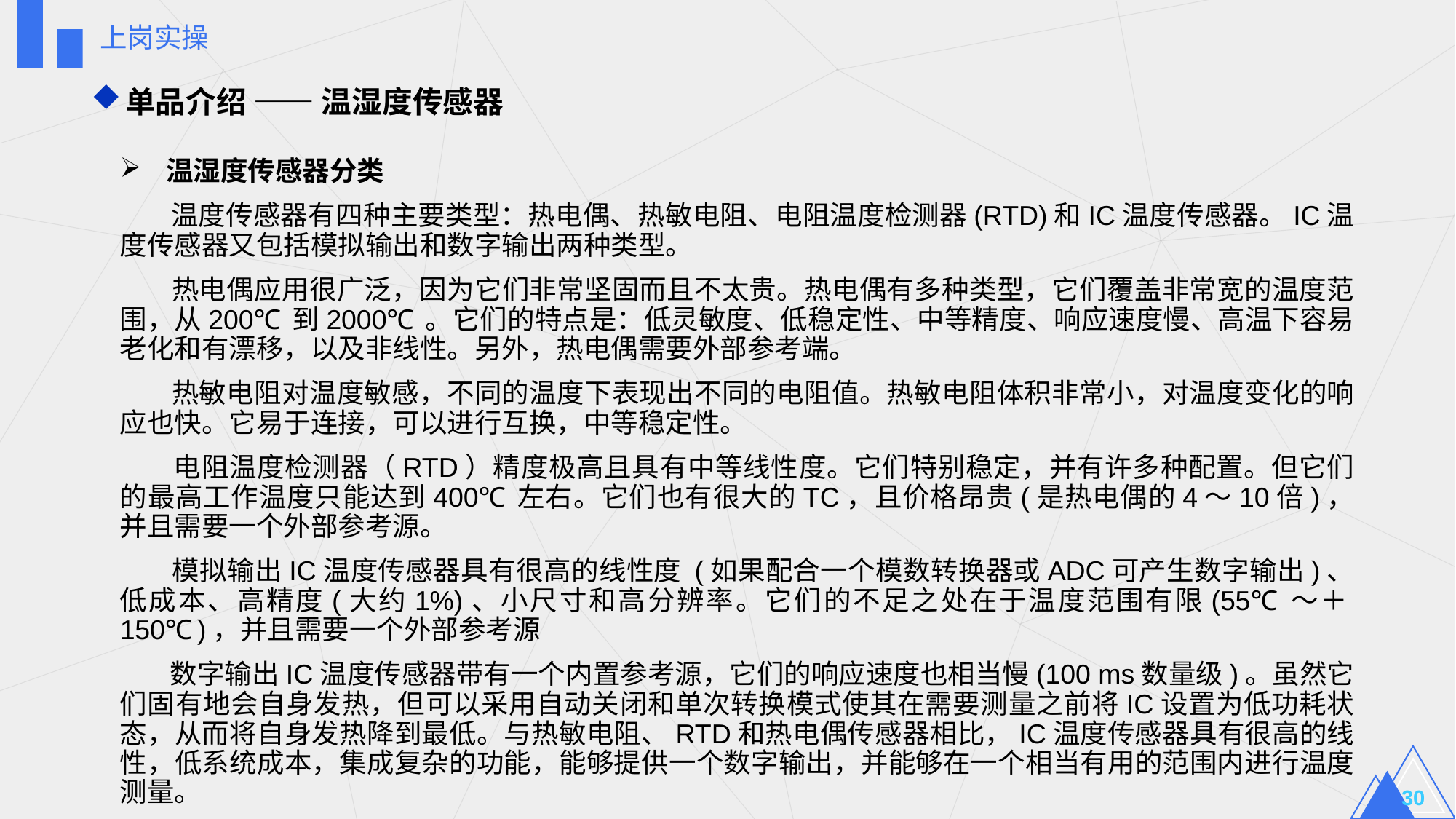

上岗实操
单品介绍 —— 温湿度传感器
  温湿度传感器分类
       温度传感器有四种主要类型：热电偶、热敏电阻、电阻温度检测器(RTD)和IC温度传感器。IC温度传感器又包括模拟输出和数字输出两种类型。
       热电偶应用很广泛，因为它们非常坚固而且不太贵。热电偶有多种类型，它们覆盖非常宽的温度范围，从200℃到2000℃。它们的特点是：低灵敏度、低稳定性、中等精度、响应速度慢、高温下容易老化和有漂移，以及非线性。另外，热电偶需要外部参考端。
       热敏电阻对温度敏感，不同的温度下表现出不同的电阻值。热敏电阻体积非常小，对温度变化的响应也快。它易于连接，可以进行互换，中等稳定性。
       电阻温度检测器（RTD）精度极高且具有中等线性度。它们特别稳定，并有许多种配置。但它们的最高工作温度只能达到400℃左右。它们也有很大的TC，且价格昂贵(是热电偶的4～10倍)，并且需要一个外部参考源。
       模拟输出IC温度传感器具有很高的线性度 (如果配合一个模数转换器或ADC可产生数字输出)、低成本、高精度(大约1%)、小尺寸和高分辨率。它们的不足之处在于温度范围有限(55℃～＋150℃)，并且需要一个外部参考源
       数字输出IC温度传感器带有一个内置参考源，它们的响应速度也相当慢(100 ms数量级)。虽然它们固有地会自身发热，但可以采用自动关闭和单次转换模式使其在需要测量之前将IC设置为低功耗状态，从而将自身发热降到最低。与热敏电阻、RTD和热电偶传感器相比，IC温度传感器具有很高的线性，低系统成本，集成复杂的功能，能够提供一个数字输出，并能够在一个相当有用的范围内进行温度测量。

30